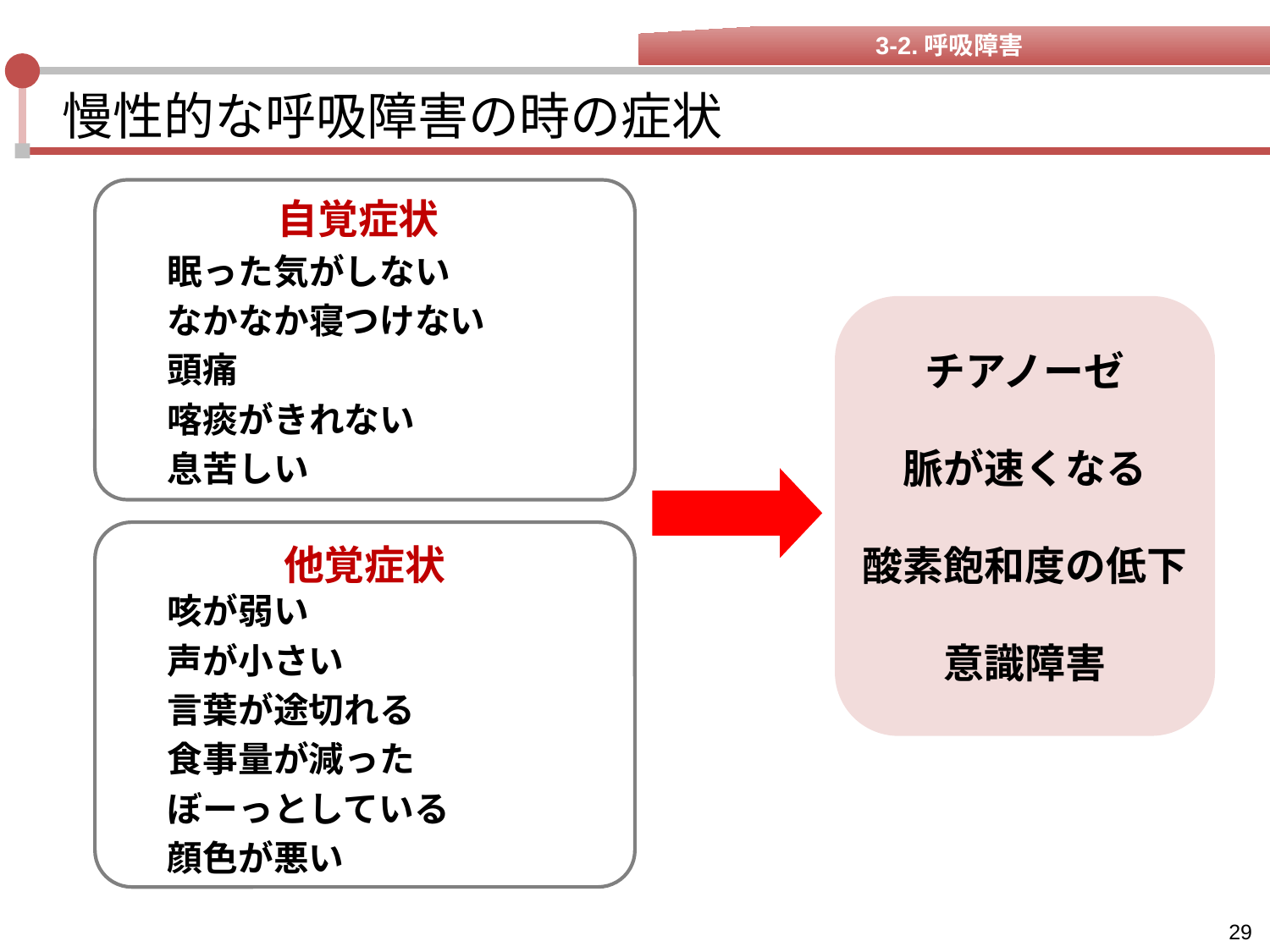

3-2.呼吸障害
# 慢性的な呼吸障害の時の症状

自覚症状
眠った気がしない
なかなか寝つけない
頭痛
喀痰がきれない
息苦しい
チアノーゼ

脈が速くなる

酸素飽和度の低下

意識障害

他覚症状
咳が弱い
声が小さい
言葉が途切れる
食事量が減った
ぼーっとしている
顔色が悪い
29